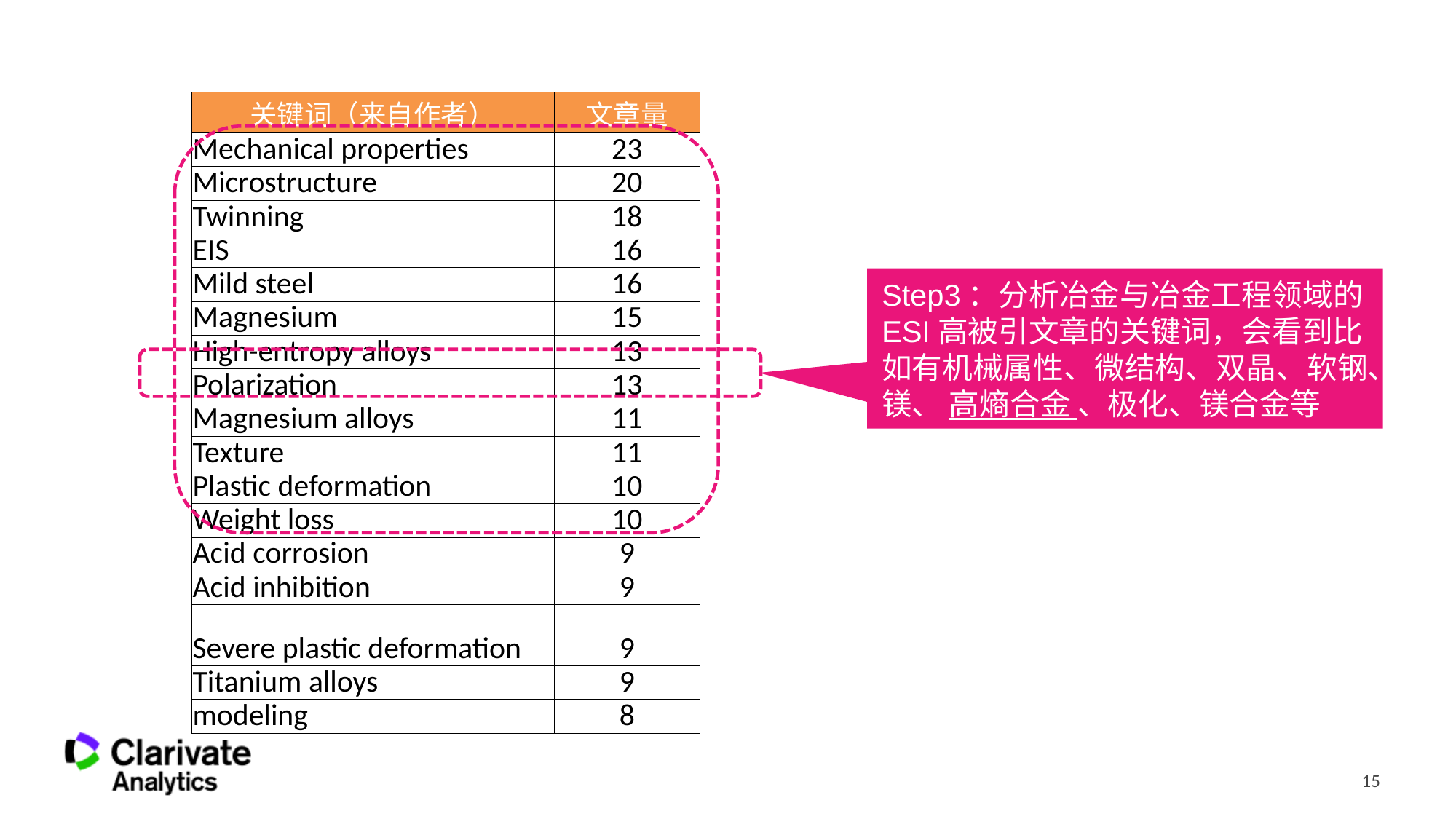

#
| 关键词（来自作者） | 文章量 |
| --- | --- |
| Mechanical properties | 23 |
| Microstructure | 20 |
| Twinning | 18 |
| EIS | 16 |
| Mild steel | 16 |
| Magnesium | 15 |
| High-entropy alloys | 13 |
| Polarization | 13 |
| Magnesium alloys | 11 |
| Texture | 11 |
| Plastic deformation | 10 |
| Weight loss | 10 |
| Acid corrosion | 9 |
| Acid inhibition | 9 |
| Severe plastic deformation | 9 |
| Titanium alloys | 9 |
| modeling | 8 |

Step3：分析冶金与冶金工程领域的ESI高被引文章的关键词，会看到比如有机械属性、微结构、双晶、软钢、镁、 高熵合金 、极化、镁合金等